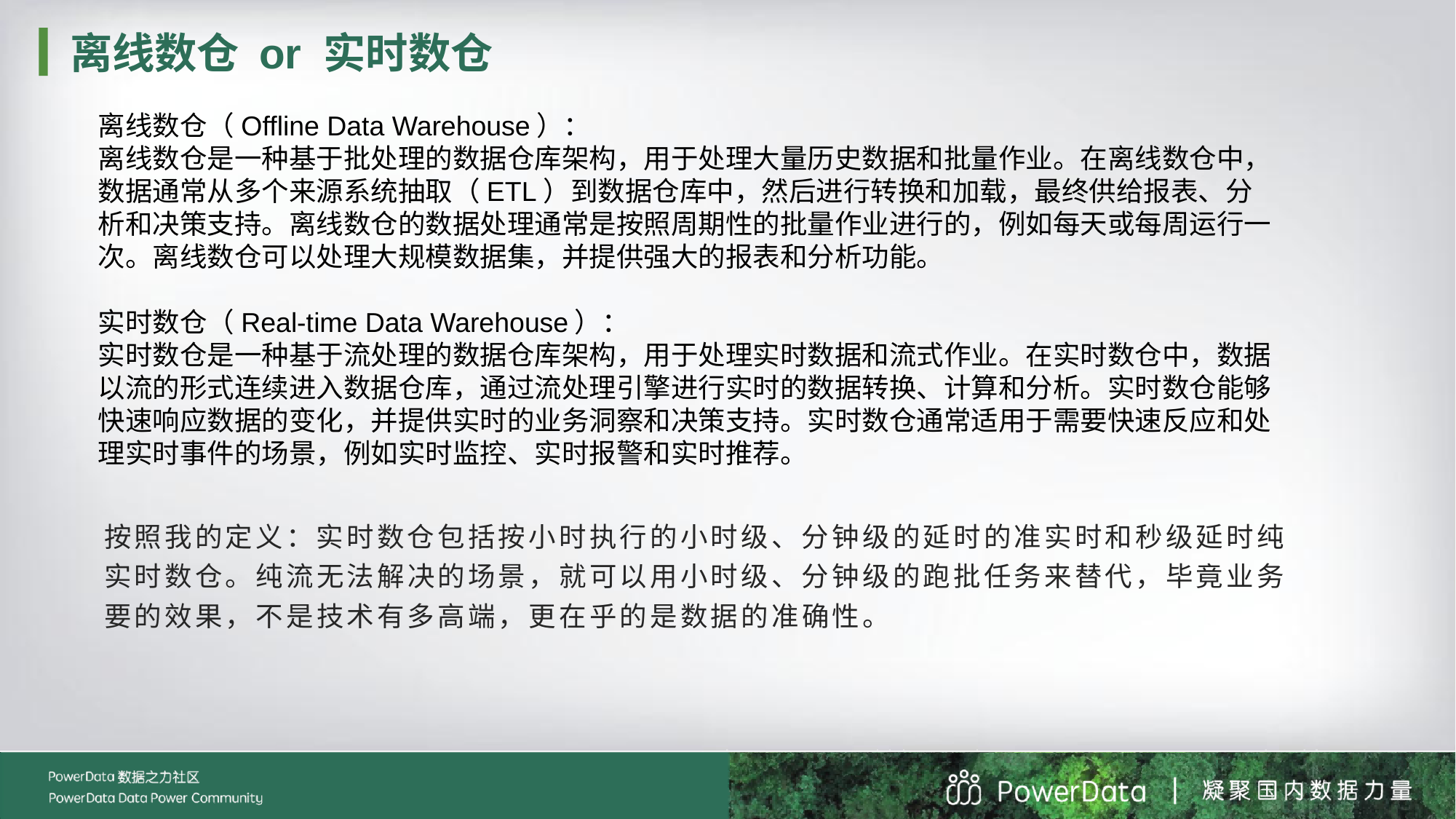

离线数仓 or 实时数仓

离线数仓（Offline Data Warehouse）：
离线数仓是一种基于批处理的数据仓库架构，用于处理大量历史数据和批量作业。在离线数仓中，数据通常从多个来源系统抽取（ETL）到数据仓库中，然后进行转换和加载，最终供给报表、分析和决策支持。离线数仓的数据处理通常是按照周期性的批量作业进行的，例如每天或每周运行一次。离线数仓可以处理大规模数据集，并提供强大的报表和分析功能。

实时数仓（Real-time Data Warehouse）：
实时数仓是一种基于流处理的数据仓库架构，用于处理实时数据和流式作业。在实时数仓中，数据以流的形式连续进入数据仓库，通过流处理引擎进行实时的数据转换、计算和分析。实时数仓能够快速响应数据的变化，并提供实时的业务洞察和决策支持。实时数仓通常适用于需要快速反应和处理实时事件的场景，例如实时监控、实时报警和实时推荐。

按照我的定义：实时数仓包括按小时执行的小时级、分钟级的延时的准实时和秒级延时纯实时数仓。纯流无法解决的场景，就可以用小时级、分钟级的跑批任务来替代，毕竟业务要的效果，不是技术有多高端，更在乎的是数据的准确性。